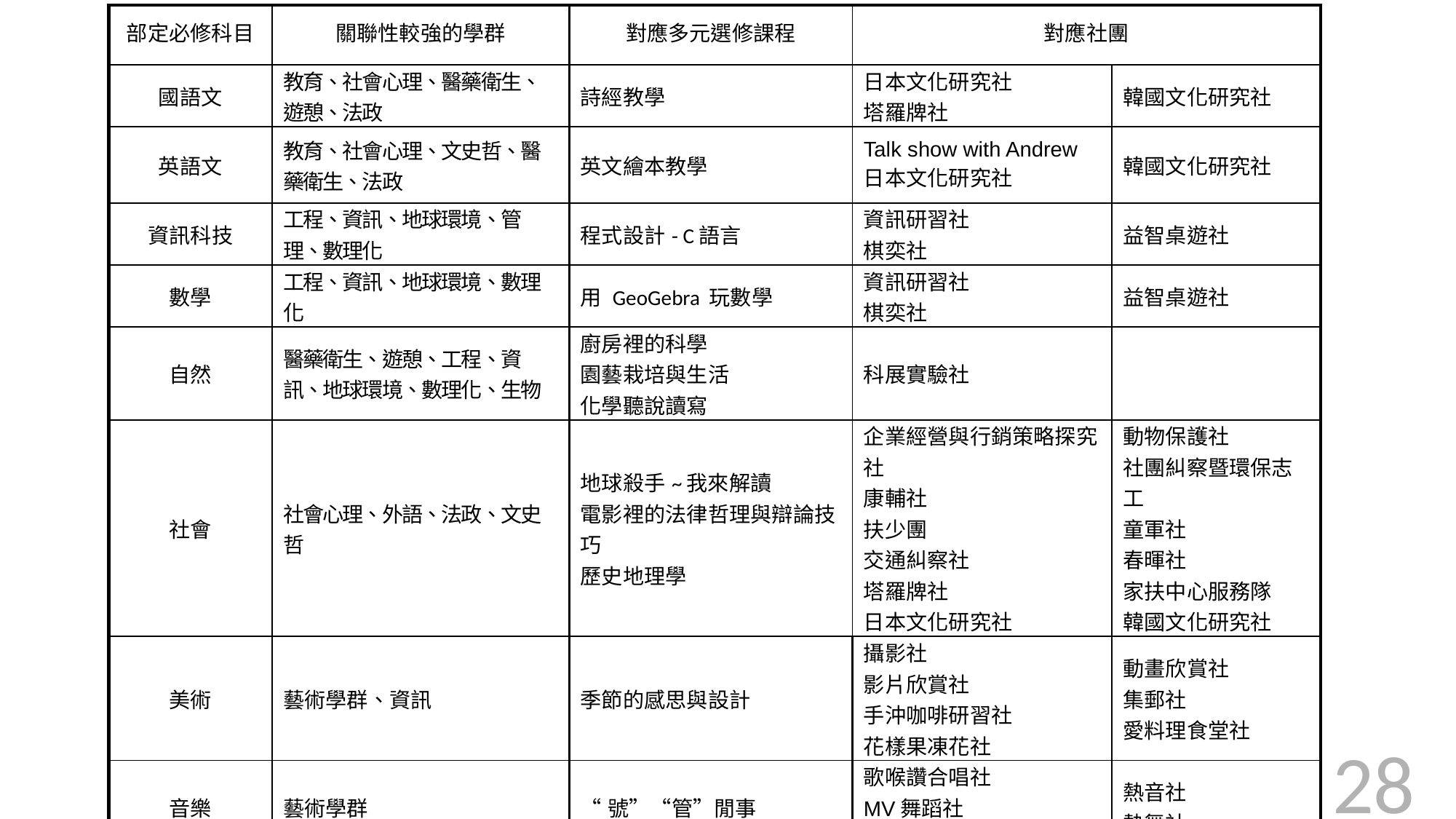

| 部定必修科目 | 關聯性較強的學群 | 對應多元選修課程 | 對應社團 |  |
| --- | --- | --- | --- | --- |
| 國語文 | 教育、社會心理、醫藥衛生、遊憩、法政 | 詩經教學 | 日本文化研究社 塔羅牌社 | 韓國文化研究社 |
| 英語文 | 教育、社會心理、文史哲、醫藥衛生、法政 | 英文繪本教學 | Talk show with Andrew 日本文化研究社 | 韓國文化研究社 |
| 資訊科技 | 工程、資訊、地球環境、管理、數理化 | 程式設計- C語言 | 資訊研習社 棋奕社 | 益智桌遊社 |
| 數學 | 工程、資訊、地球環境、數理化 | 用 GeoGebra 玩數學 | 資訊研習社 棋奕社 | 益智桌遊社 |
| 自然 | 醫藥衛生、遊憩、工程、資訊、地球環境、數理化、生物 | 廚房裡的科學 園藝栽培與生活 化學聽說讀寫 | 科展實驗社 |  |
| 社會 | 社會心理、外語、法政、文史哲 | 地球殺手~我來解讀 電影裡的法律哲理與辯論技巧 歷史地理學 | 企業經營與行銷策略探究社 康輔社 扶少團 交通糾察社 塔羅牌社 日本文化研究社 | 動物保護社 社團糾察暨環保志工 童軍社 春暉社 家扶中心服務隊 韓國文化研究社 |
| 美術 | 藝術學群、資訊 | 季節的感思與設計 | 攝影社 影片欣賞社 手沖咖啡研習社 花樣果凍花社 | 動畫欣賞社 集郵社 愛料理食堂社 |
| 音樂 | 藝術學群 | “號”“管”閒事 | 歌喉讚合唱社 MV舞蹈社 吉他社 | 熱音社 熱舞社 |
| 體育 | 遊憩與運動學群、生物 | 柔道 | 籃球社 排球社 游泳社 | 羽球社 巧固球社 田徑隊 |
28